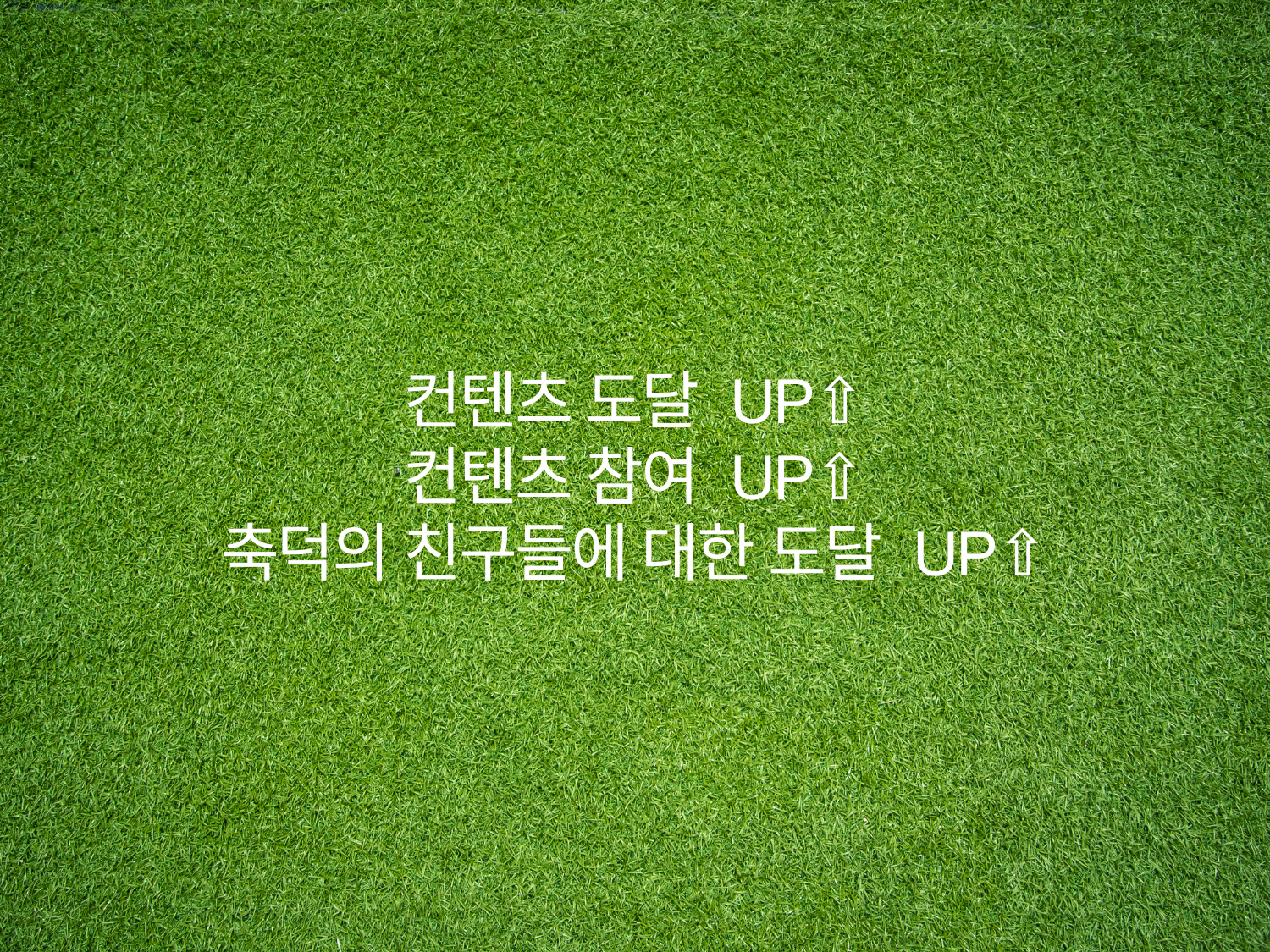

컨텐츠 도달 UP⇧
컨텐츠 참여 UP⇧
축덕의 친구들에 대한 도달 UP⇧